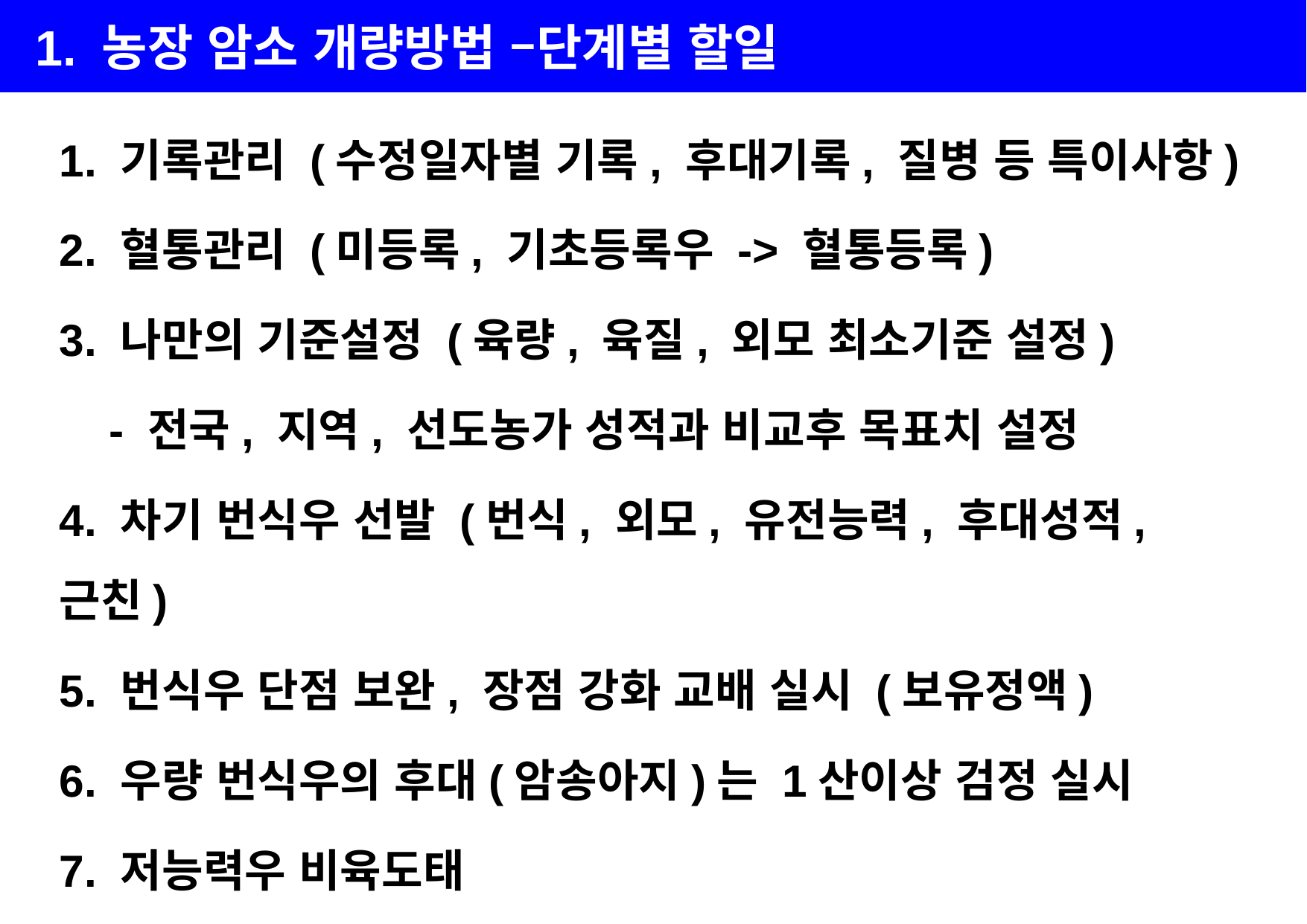

|  |
| --- |

1. 농장 암소 개량방법 –단계별 할일
1. 기록관리 (수정일자별 기록, 후대기록, 질병 등 특이사항)
2. 혈통관리 (미등록, 기초등록우 -> 혈통등록)
3. 나만의 기준설정 (육량, 육질, 외모 최소기준 설정)
    - 전국, 지역, 선도농가 성적과 비교후 목표치 설정
4. 차기 번식우 선발 (번식, 외모, 유전능력, 후대성적, 근친)
5. 번식우 단점 보완, 장점 강화 교배 실시 (보유정액)
6. 우량 번식우의 후대(암송아지)는 1산이상 검정 실시
7. 저능력우 비육도태
8. 위의 작업을 반복 수행